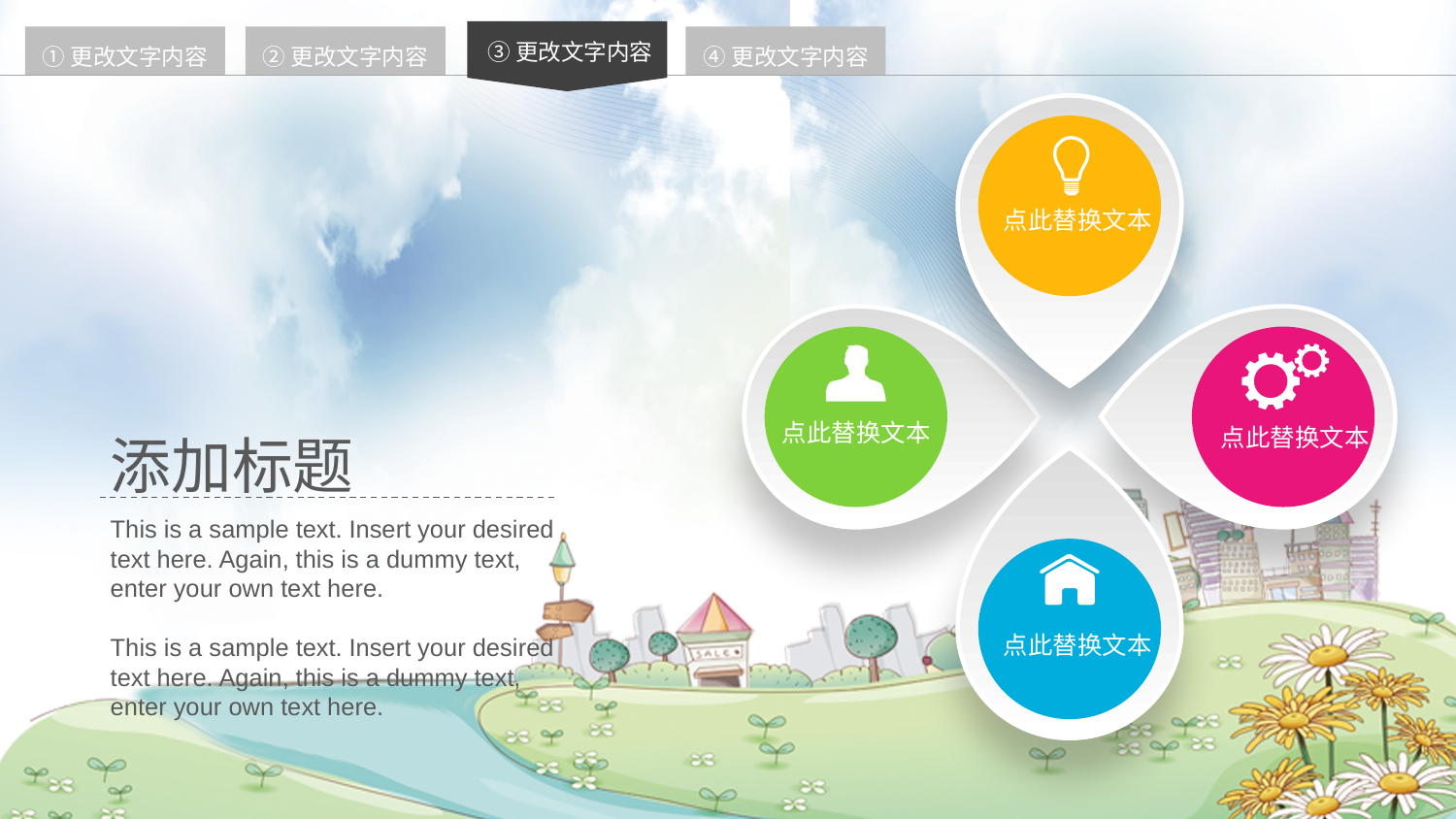

③更改文字内容

①更改文字内容

②更改文字内容

④更改文字内容

点此替换文本

点此替换文本

点此替换文本
添加标题

点此替换文本
This is a sample text. Insert your desired text here. Again, this is a dummy text, enter your own text here.

This is a sample text. Insert your desired text here. Again, this is a dummy text, enter your own text here.